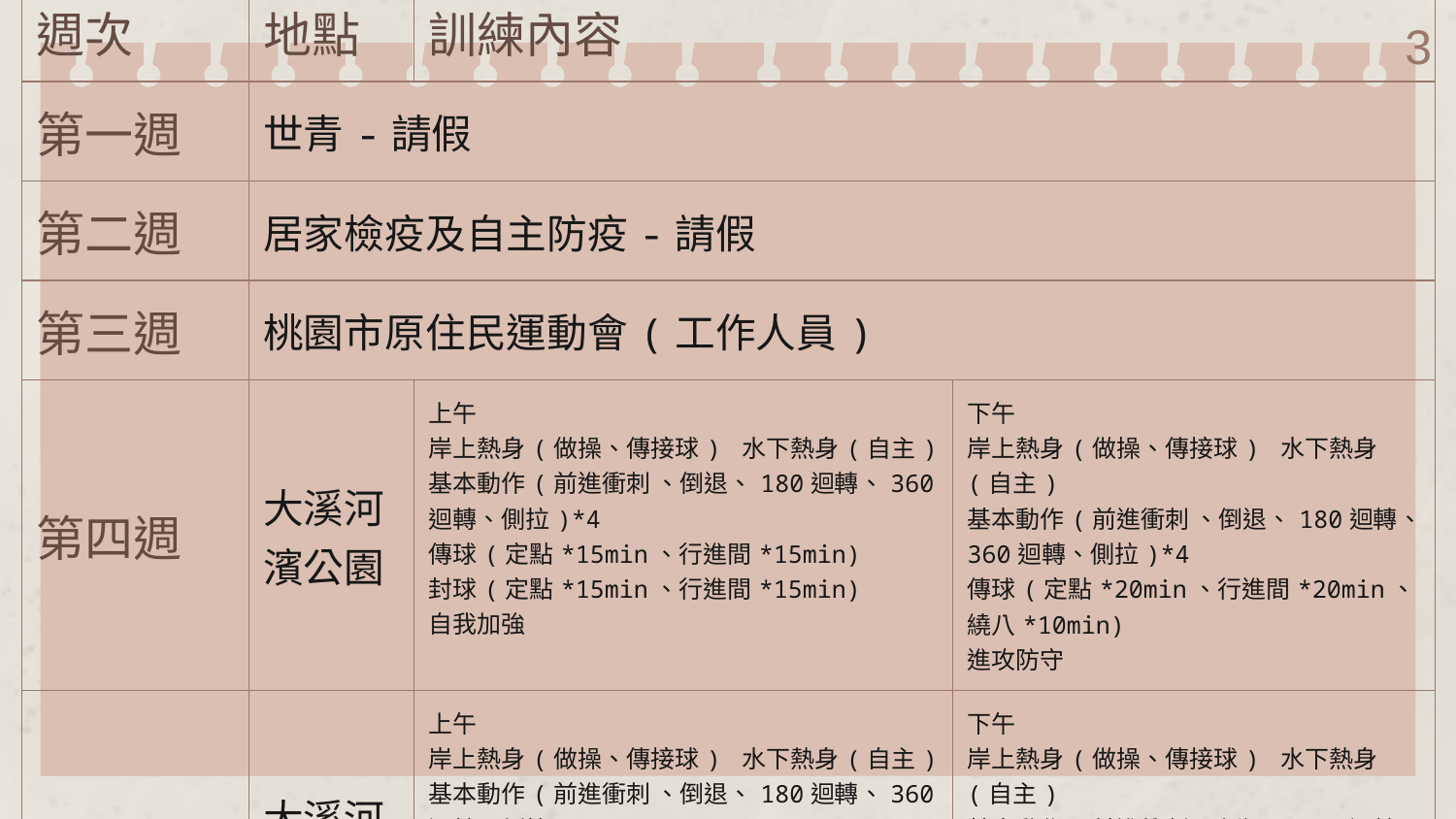

| 週次 | 地點 | 訓練內容 |  |
| --- | --- | --- | --- |
| 第一週 | 世青-請假 |  |  |
| 第二週 | 居家檢疫及自主防疫-請假 |  |  |
| 第三週 | 桃園市原住民運動會(工作人員) |  |  |
| 第四週 | 大溪河濱公園 | 上午 岸上熱身(做操、傳接球) 水下熱身(自主) 基本動作(前進衝刺 、倒退、180迴轉、360迴轉、側拉)\*4 傳球(定點\*15min、行進間\*15min) 封球(定點\*15min、行進間\*15min) 自我加強 | 下午 岸上熱身(做操、傳接球) 水下熱身(自主) 基本動作(前進衝刺 、倒退、180迴轉、360迴轉、側拉)\*4 傳球(定點\*20min、行進間\*20min、繞八\*10min) 進攻防守 |
| 第五週 | 大溪河濱公園 | 上午 岸上熱身(做操、傳接球) 水下熱身(自主) 基本動作(前進衝刺 、倒退、180迴轉、360迴轉、側拉)\*6 傳球(定點\*15min、行進間\*15min) 封球(定點\*15min、行進間\*15min) 自我加強 | 下午 岸上熱身(做操、傳接球) 水下熱身(自主) 基本動作(前進衝刺 、倒退、180迴轉、360迴轉、側拉)\*4 傳球(定點\*20min、行進間\*20min、繞八\*10min) 45度角射門 |
3